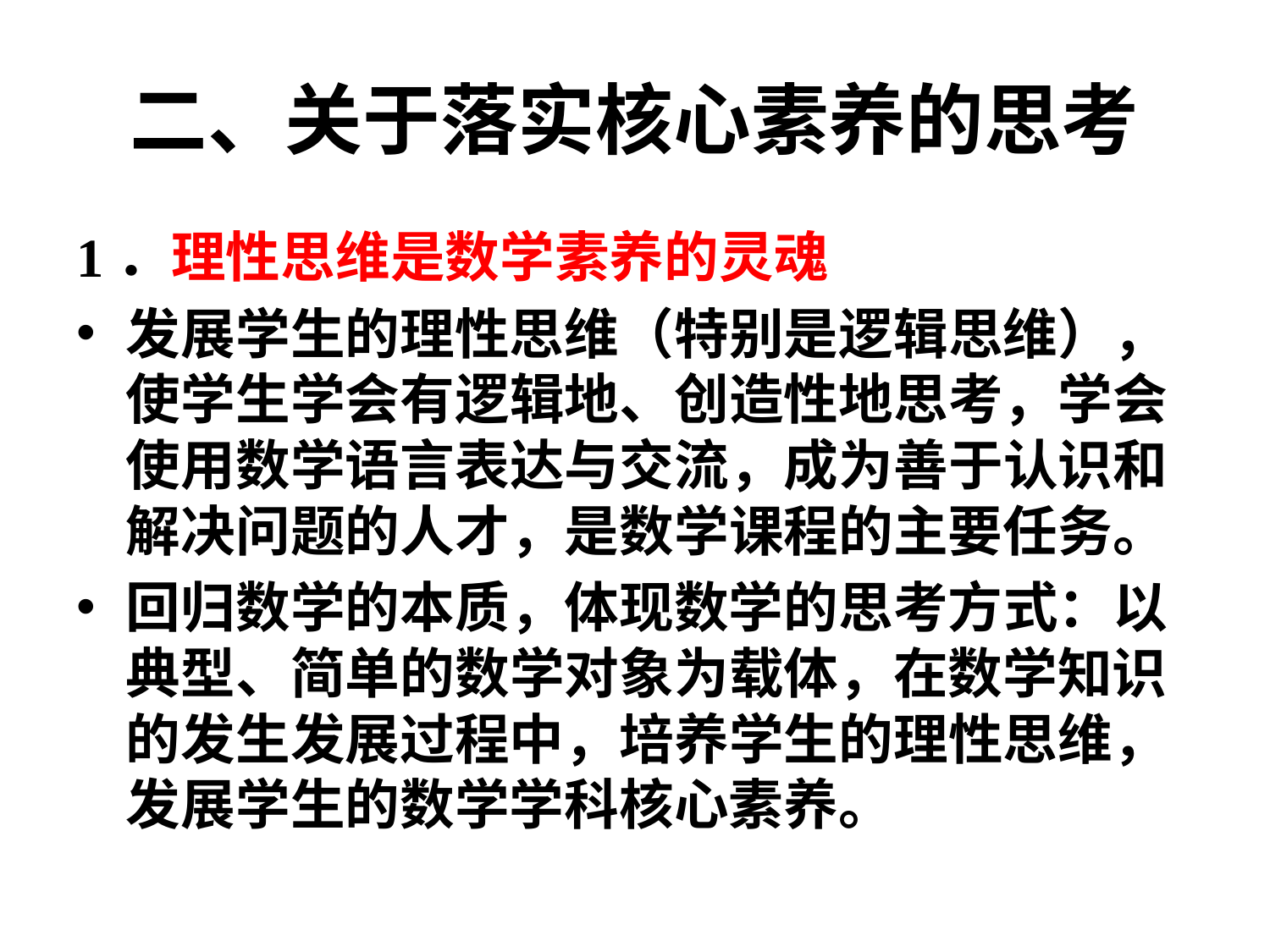

# 二、关于落实核心素养的思考
1．理性思维是数学素养的灵魂
发展学生的理性思维（特别是逻辑思维），使学生学会有逻辑地、创造性地思考，学会使用数学语言表达与交流，成为善于认识和解决问题的人才，是数学课程的主要任务。
回归数学的本质，体现数学的思考方式：以典型、简单的数学对象为载体，在数学知识的发生发展过程中，培养学生的理性思维，发展学生的数学学科核心素养。